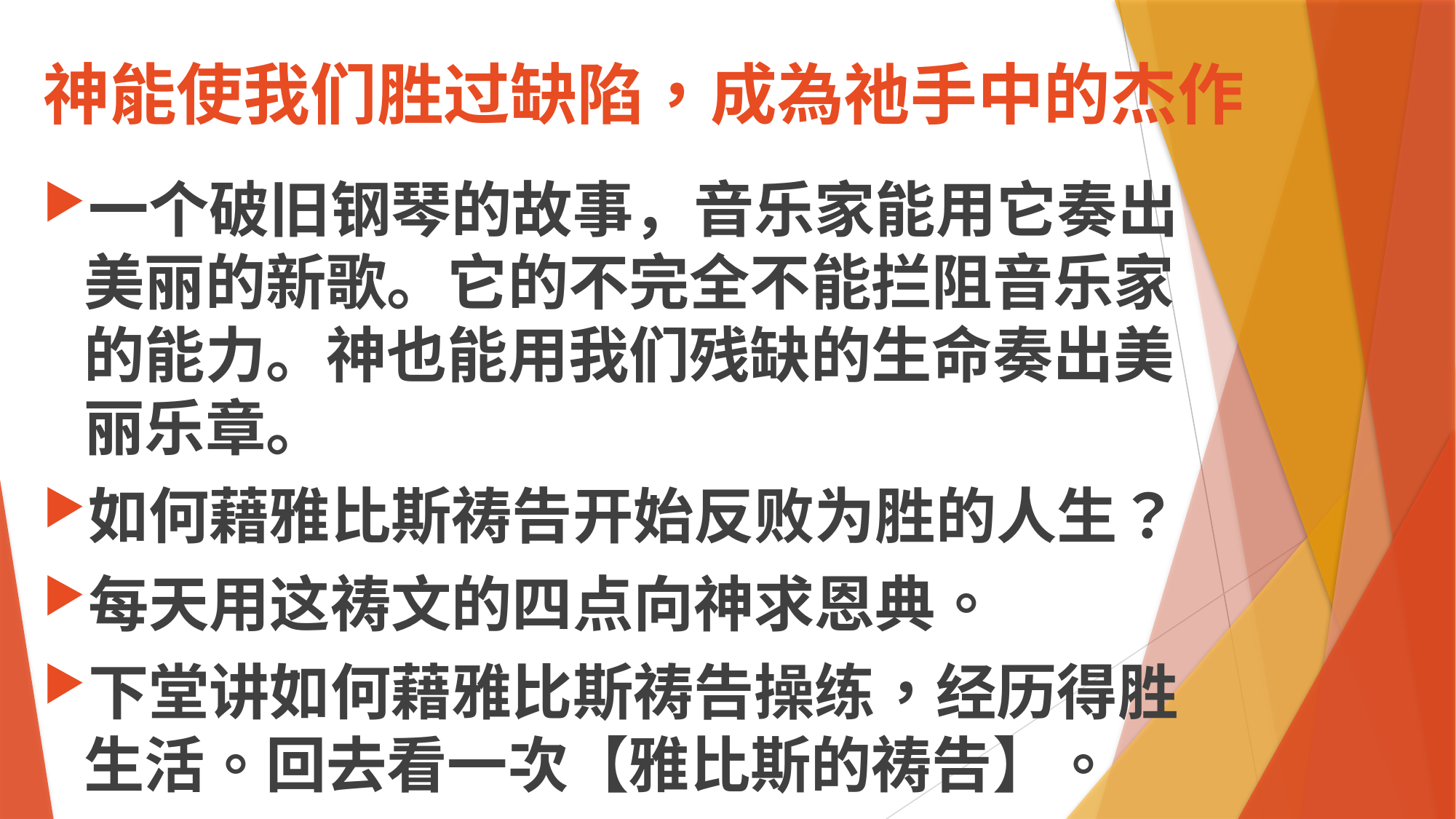

# 神能使我们胜过缺陷，成為祂手中的杰作
一个破旧钢琴的故事，音乐家能用它奏出美丽的新歌。它的不完全不能拦阻音乐家的能力。神也能用我们残缺的生命奏出美丽乐章。
如何藉雅比斯祷告开始反败为胜的人生？
每天用这祷文的四点向神求恩典。
下堂讲如何藉雅比斯祷告操练，经历得胜生活。回去看一次【雅比斯的祷告】。